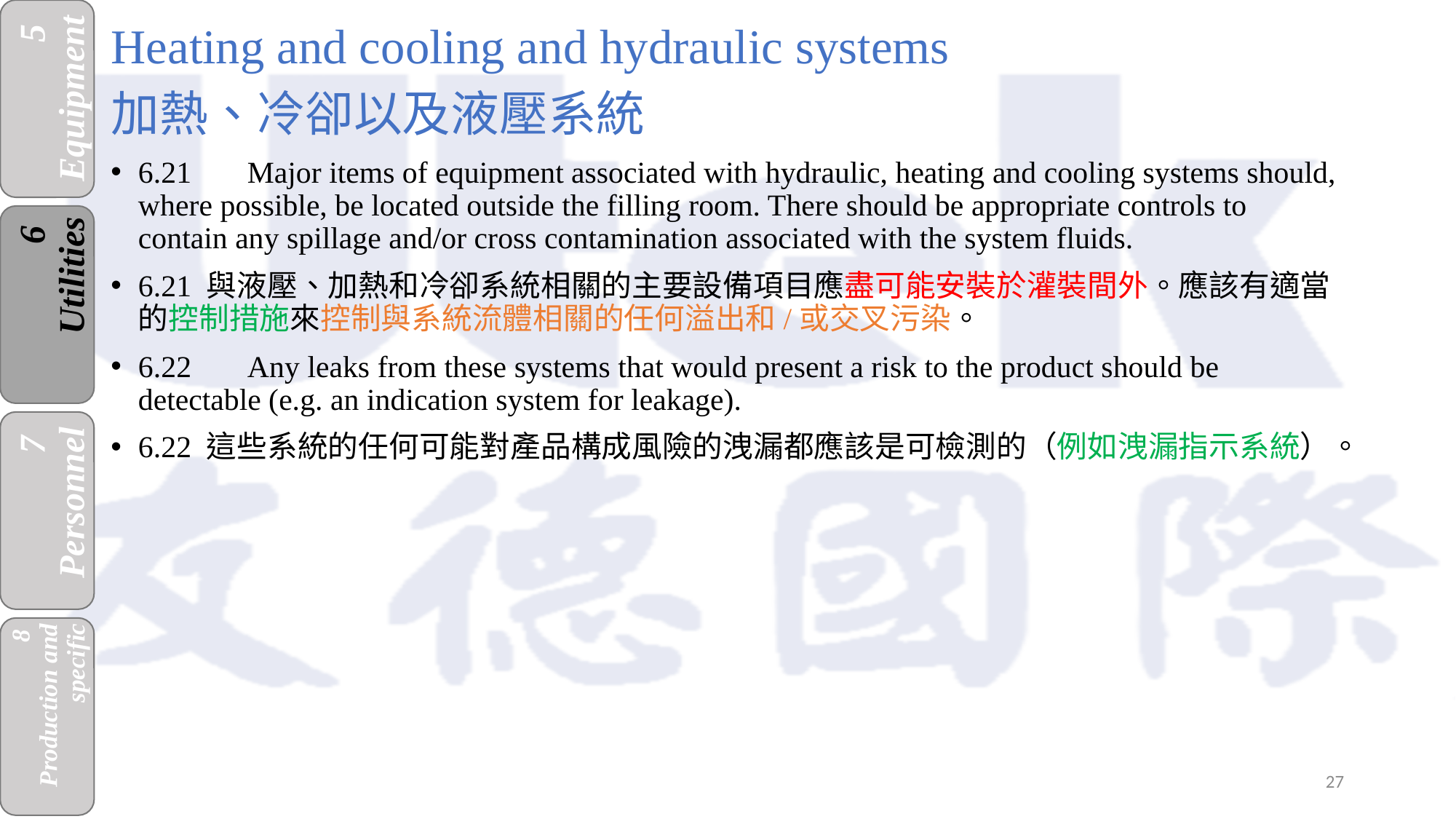

Heating and cooling and hydraulic systems
加熱、冷卻以及液壓系統
6.21	Major items of equipment associated with hydraulic, heating and cooling systems should, where possible, be located outside the filling room. There should be appropriate controls to contain any spillage and/or cross contamination associated with the system fluids.
6.21 與液壓、加熱和冷卻系統相關的主要設備項目應盡可能安裝於灌裝間外。應該有適當的控制措施來控制與系統流體相關的任何溢出和/或交叉污染。
6.22	Any leaks from these systems that would present a risk to the product should be detectable (e.g. an indication system for leakage).
6.22 這些系統的任何可能對產品構成風險的洩漏都應該是可檢測的（例如洩漏指示系統）。
27